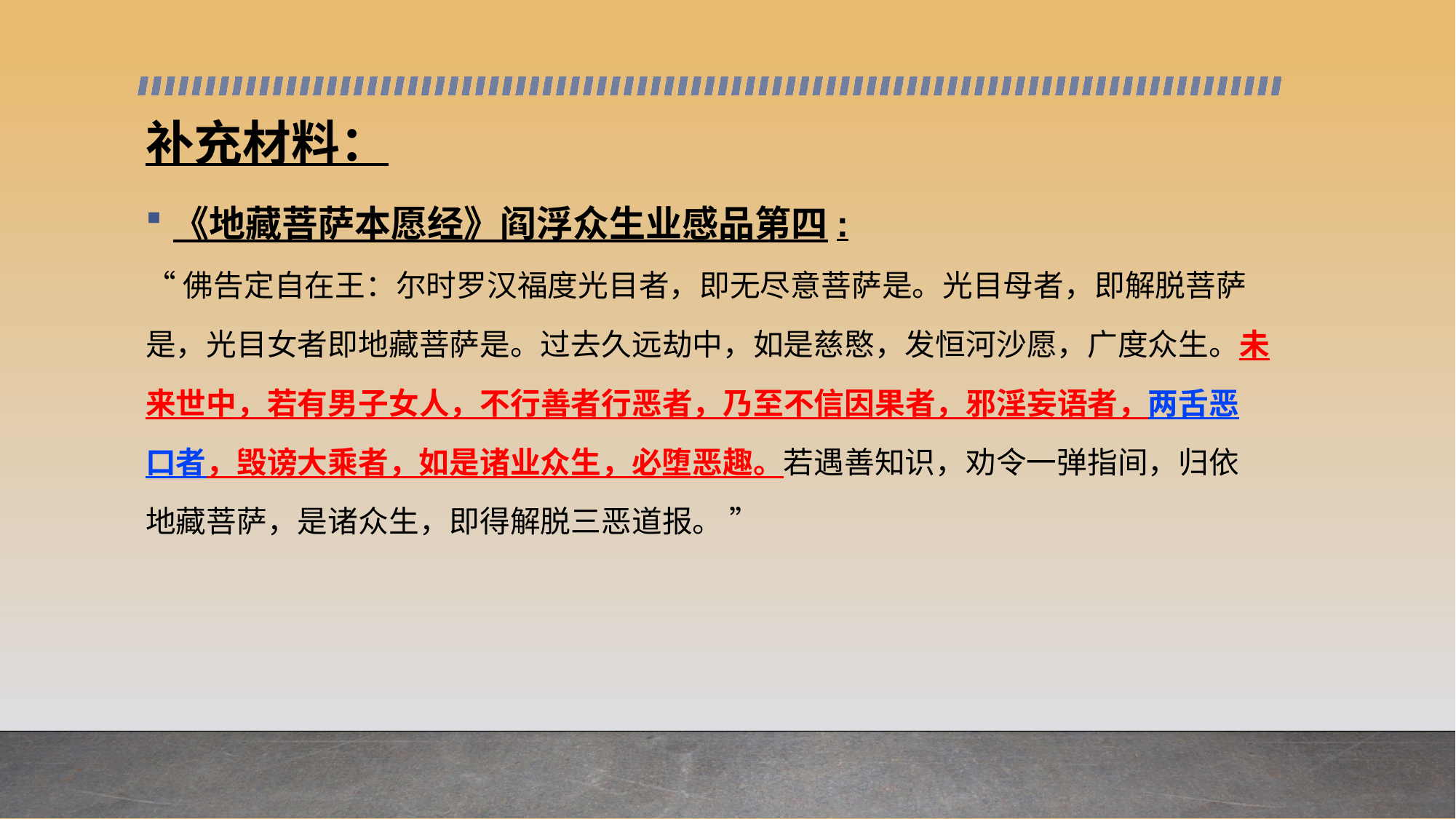

补充材料：
《地藏菩萨本愿经》阎浮众生业感品第四:
“佛告定自在王：尔时罗汉福度光目者，即无尽意菩萨是。光目母者，即解脱菩萨
是，光目女者即地藏菩萨是。过去久远劫中，如是慈愍，发恒河沙愿，广度众生。未
来世中，若有男子女人，不行善者行恶者，乃至不信因果者，邪淫妄语者，两舌恶
口者，毁谤大乘者，如是诸业众生，必堕恶趣。若遇善知识，劝令一弹指间，归依
地藏菩萨，是诸众生，即得解脱三恶道报。 ”